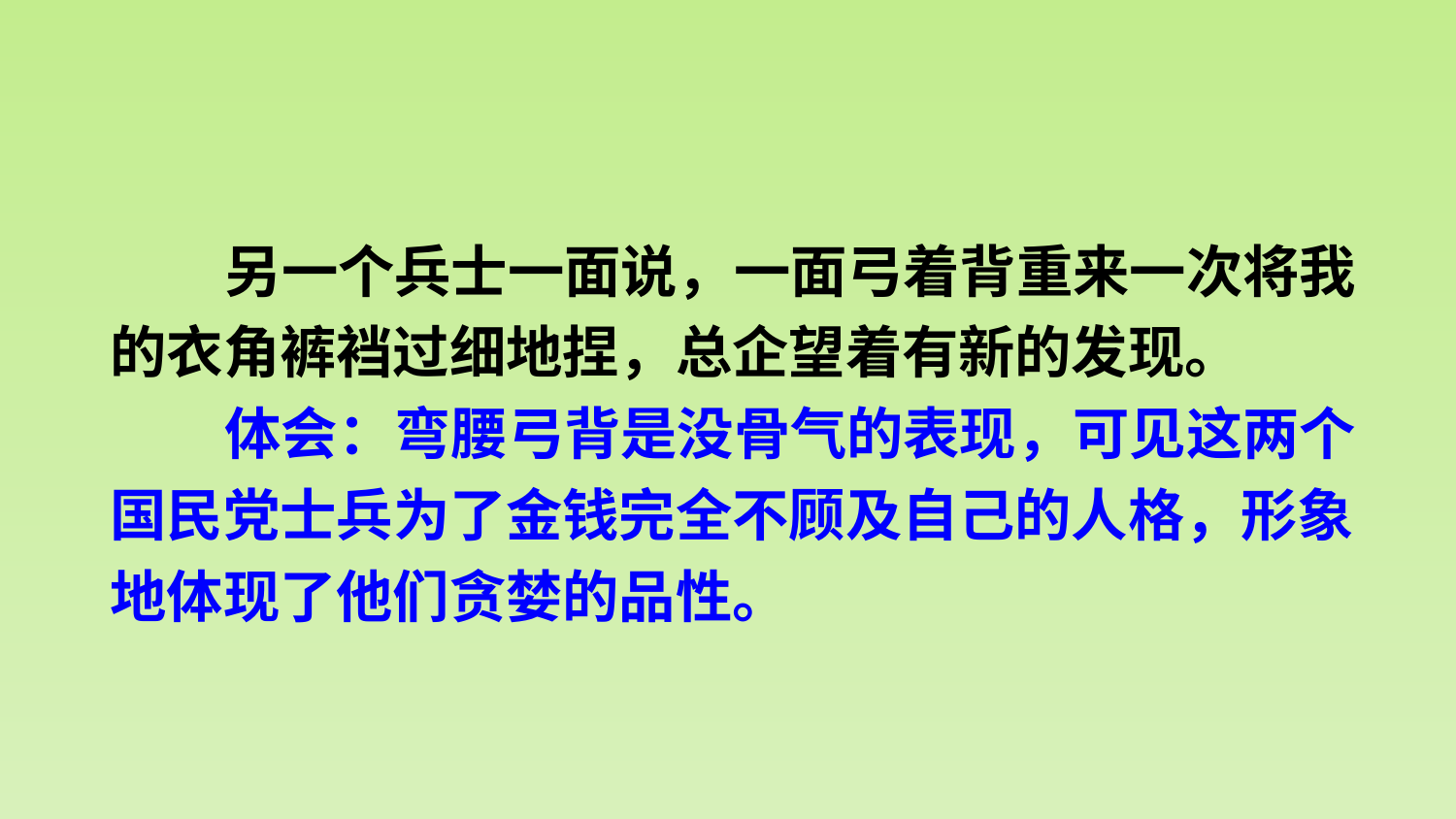

另一个兵士一面说，一面弓着背重来一次将我的衣角裤裆过细地捏，总企望着有新的发现。
体会：弯腰弓背是没骨气的表现，可见这两个国民党士兵为了金钱完全不顾及自己的人格，形象地体现了他们贪婪的品性。